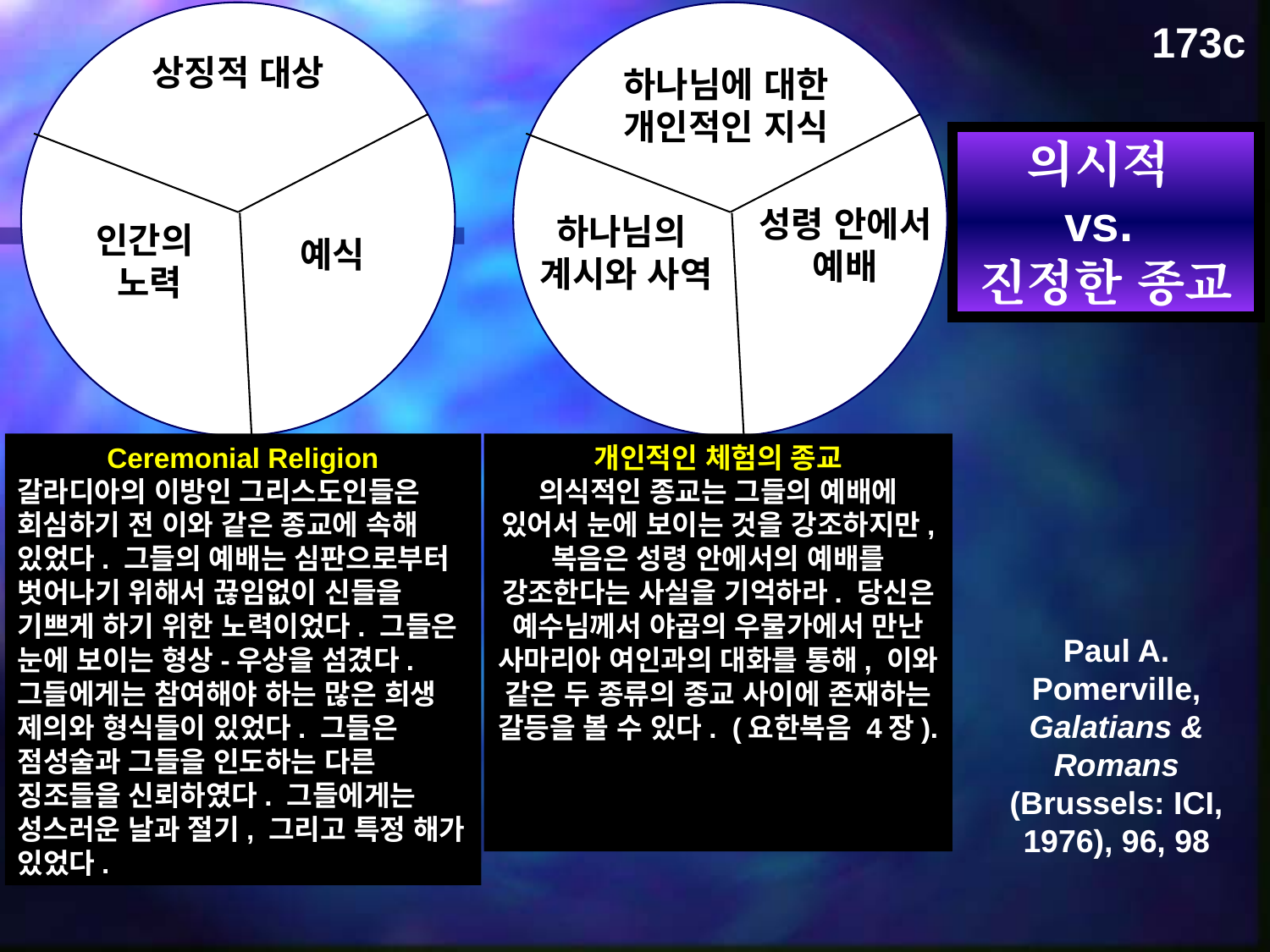

상징적 대상

인간의
노력

예식

하나님에 대한 개인적인 지식

성령 안에서 예배
하나님의
계시와 사역

173c
의시적
vs.
진정한 종교

Ceremonial Religion
갈라디아의 이방인 그리스도인들은 회심하기 전 이와 같은 종교에 속해 있었다. 그들의 예배는 심판으로부터 벗어나기 위해서 끊임없이 신들을 기쁘게 하기 위한 노력이었다. 그들은 눈에 보이는 형상-우상을 섬겼다. 그들에게는 참여해야 하는 많은 희생 제의와 형식들이 있었다. 그들은 점성술과 그들을 인도하는 다른 징조들을 신뢰하였다. 그들에게는 성스러운 날과 절기, 그리고 특정 해가 있었다.
개인적인 체험의 종교
의식적인 종교는 그들의 예배에 있어서 눈에 보이는 것을 강조하지만, 복음은 성령 안에서의 예배를 강조한다는 사실을 기억하라. 당신은 예수님께서 야곱의 우물가에서 만난 사마리아 여인과의 대화를 통해, 이와 같은 두 종류의 종교 사이에 존재하는 갈등을 볼 수 있다.  (요한복음 4장).

Paul A. Pomerville, Galatians & Romans (Brussels: ICI, 1976), 96, 98